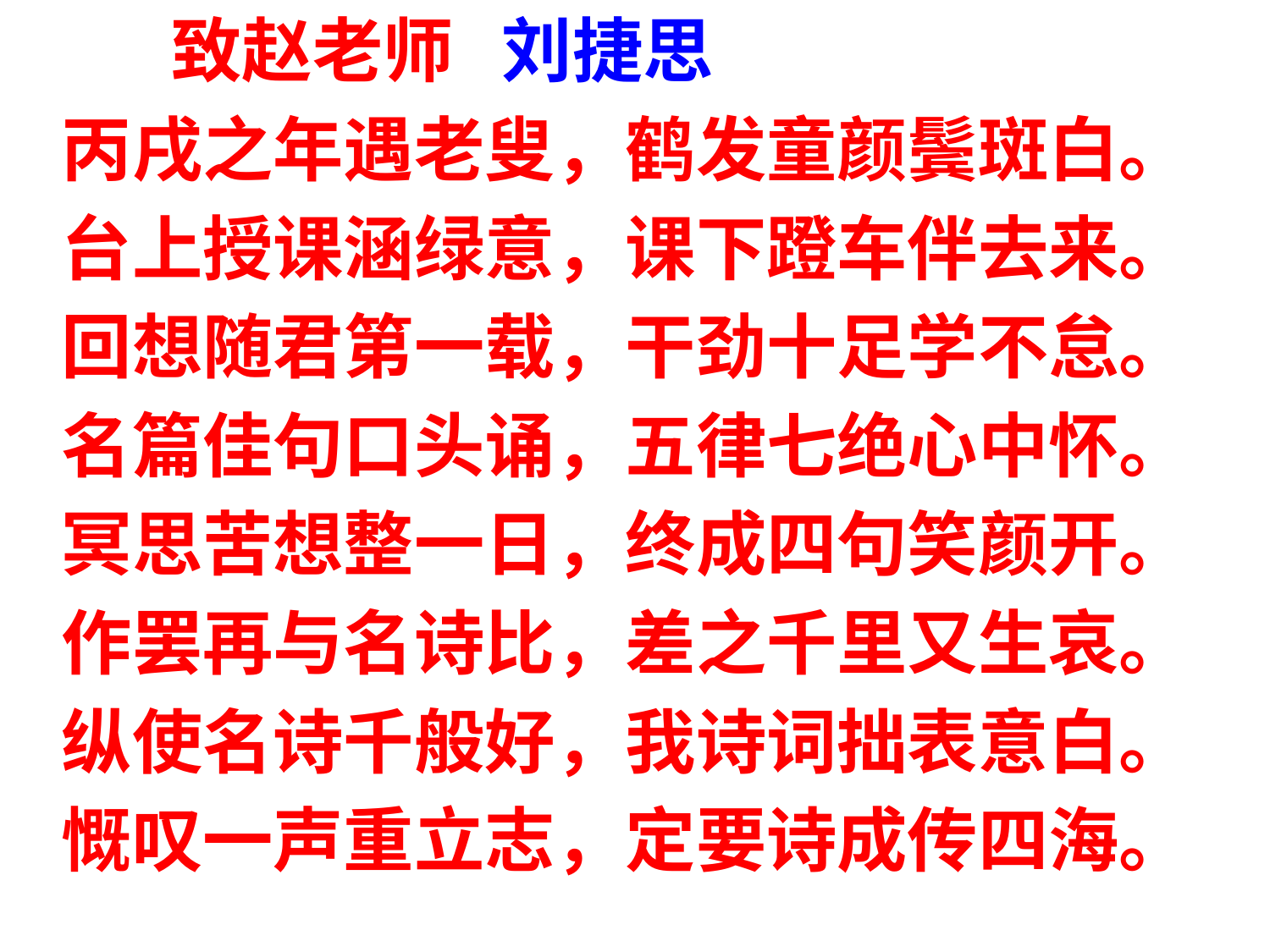

致赵老师   刘捷思
  丙戌之年遇老叟，鹤发童颜鬓斑白。
  台上授课涵绿意，课下蹬车伴去来。
  回想随君第一载，干劲十足学不怠。
  名篇佳句口头诵，五律七绝心中怀。
  冥思苦想整一日，终成四句笑颜开。
  作罢再与名诗比，差之千里又生哀。
  纵使名诗千般好，我诗词拙表意白。
  慨叹一声重立志，定要诗成传四海。